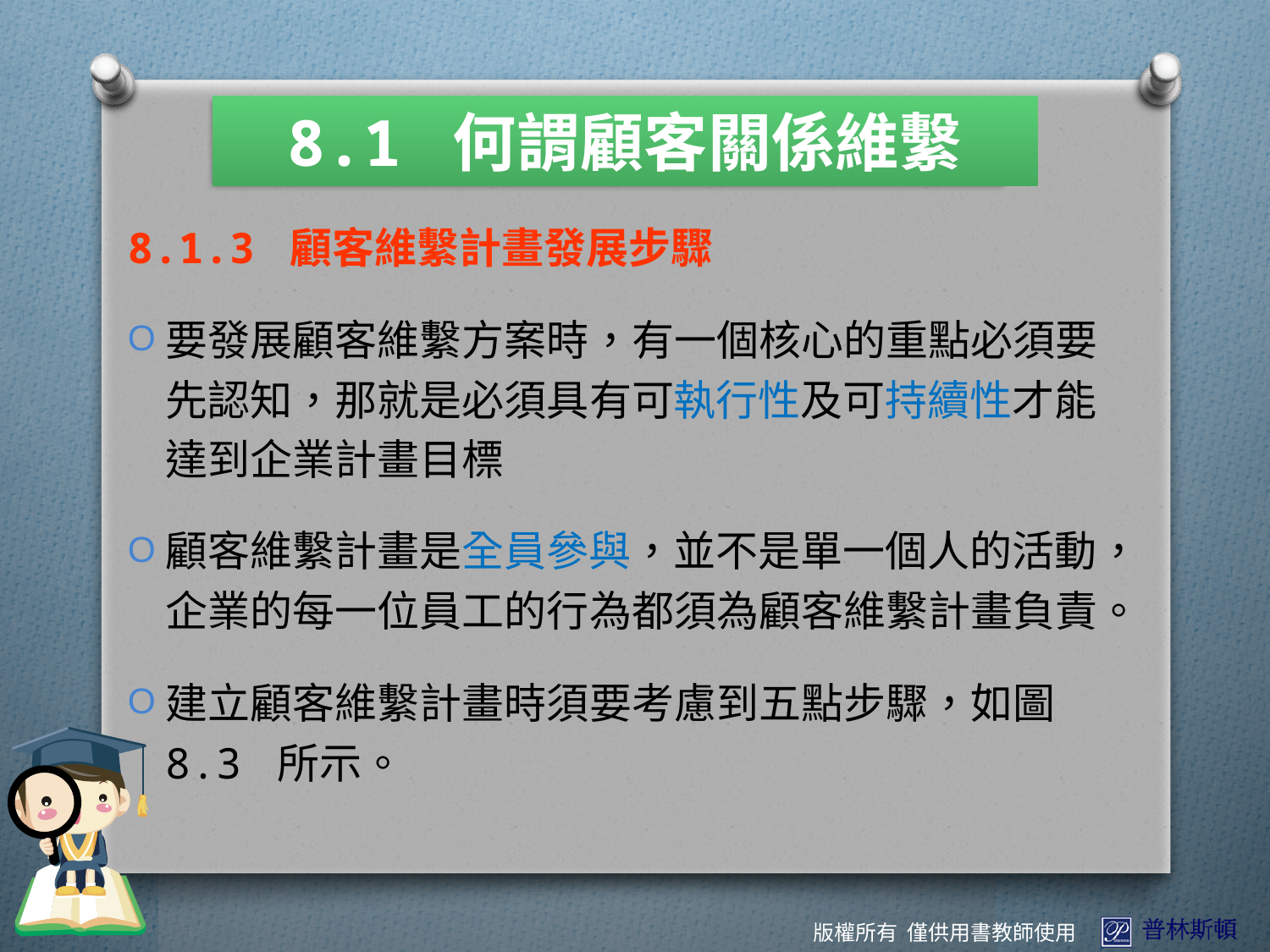

8.1 何謂顧客關係維繫
8.1.3 顧客維繫計畫發展步驟
要發展顧客維繫方案時，有一個核心的重點必須要先認知，那就是必須具有可執行性及可持續性才能達到企業計畫目標
顧客維繫計畫是全員參與，並不是單一個人的活動，企業的每一位員工的行為都須為顧客維繫計畫負責。
建立顧客維繫計畫時須要考慮到五點步驟，如圖8.3 所示。